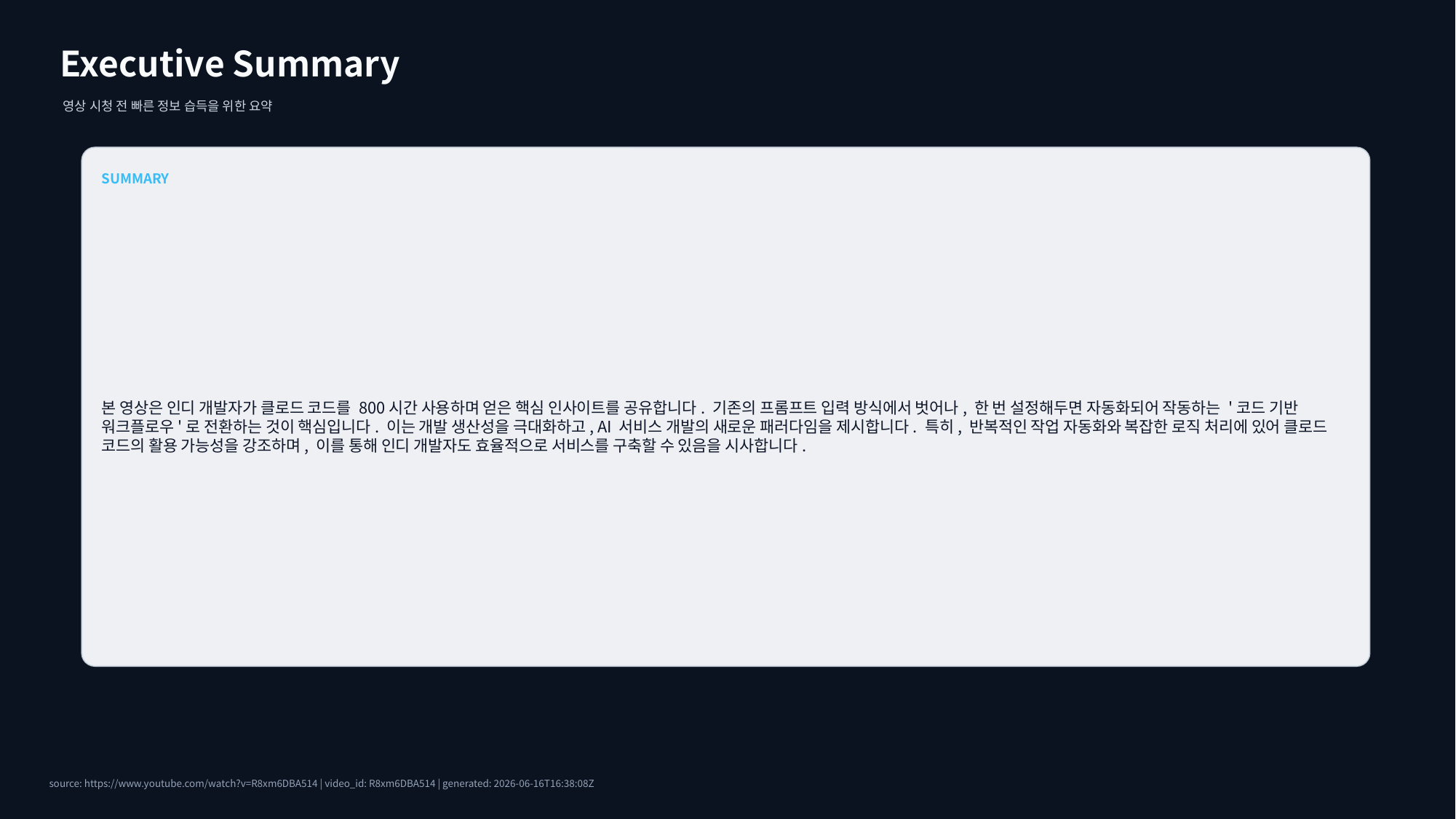

Executive Summary
영상 시청 전 빠른 정보 습득을 위한 요약

SUMMARY
본 영상은 인디 개발자가 클로드 코드를 800시간 사용하며 얻은 핵심 인사이트를 공유합니다. 기존의 프롬프트 입력 방식에서 벗어나, 한 번 설정해두면 자동화되어 작동하는 '코드 기반 워크플로우'로 전환하는 것이 핵심입니다. 이는 개발 생산성을 극대화하고, AI 서비스 개발의 새로운 패러다임을 제시합니다. 특히, 반복적인 작업 자동화와 복잡한 로직 처리에 있어 클로드 코드의 활용 가능성을 강조하며, 이를 통해 인디 개발자도 효율적으로 서비스를 구축할 수 있음을 시사합니다.
source: https://www.youtube.com/watch?v=R8xm6DBA514 | video_id: R8xm6DBA514 | generated: 2026-06-16T16:38:08Z